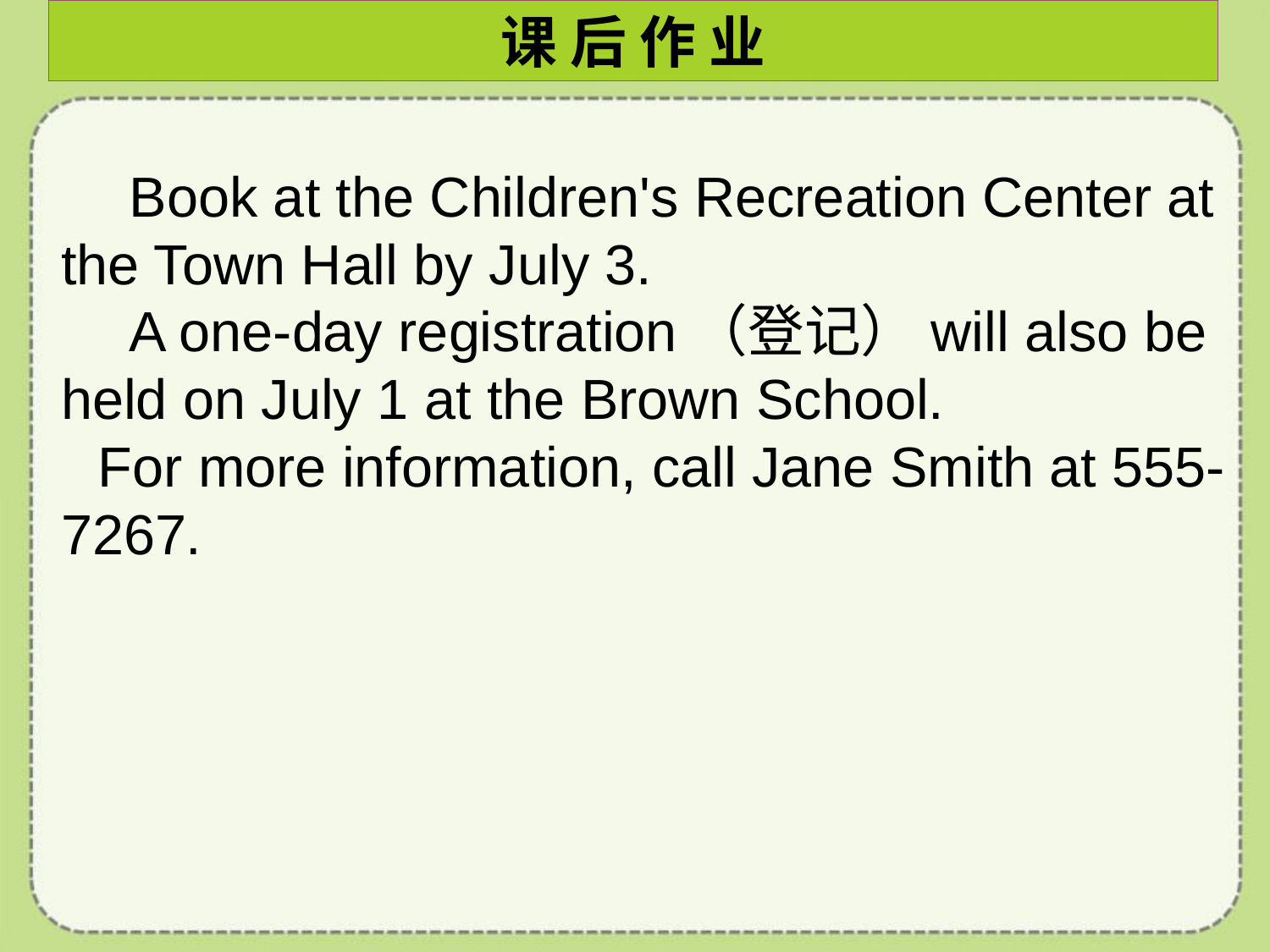

课 后 作 业
  Book at the Children's Recreation Center at the Town Hall by July 3.
  A one-day registration（登记）will also be held on July 1 at the Brown School.
For more information, call Jane Smith at 555-7267.